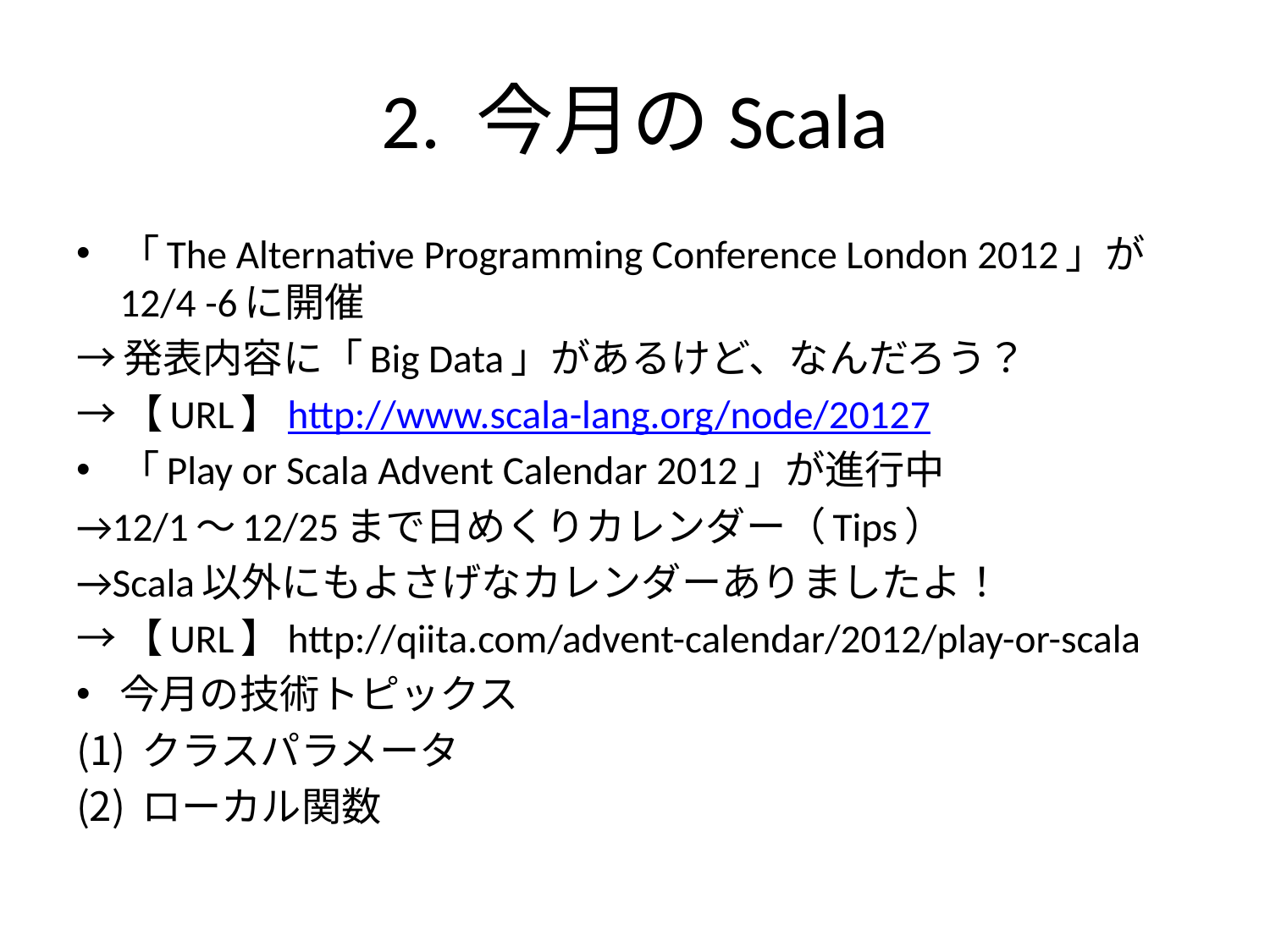

# 2. 今月のScala
「The Alternative Programming Conference London 2012」が12/4 -6に開催
→発表内容に「Big Data」があるけど、なんだろう？
→【URL】http://www.scala-lang.org/node/20127
「Play or Scala Advent Calendar 2012」が進行中
→12/1～12/25まで日めくりカレンダー（Tips）
→Scala以外にもよさげなカレンダーありましたよ！
→【URL】http://qiita.com/advent-calendar/2012/play-or-scala
今月の技術トピックス
クラスパラメータ
ローカル関数